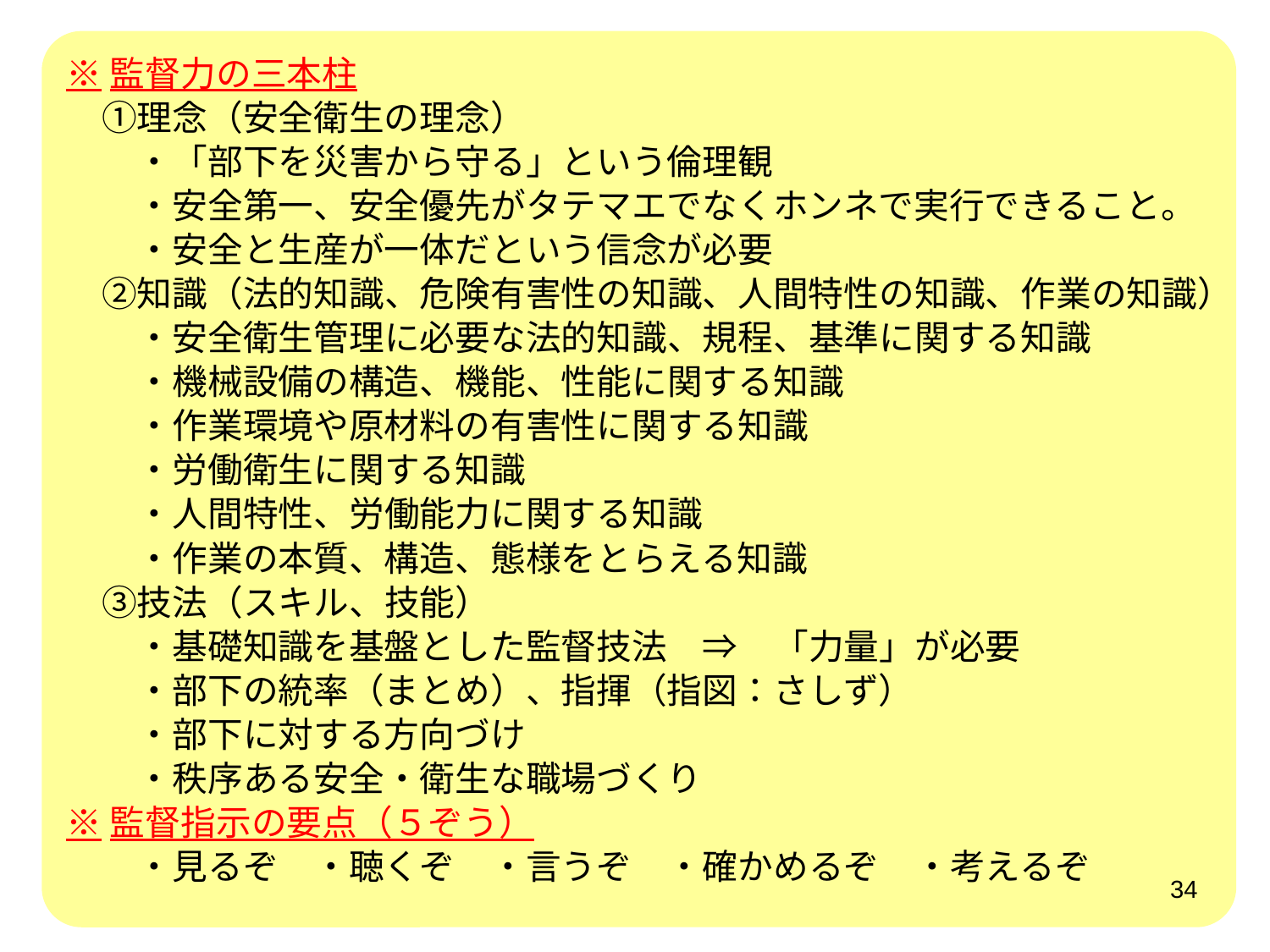

※監督力の三本柱
　①理念（安全衛生の理念）
　　・「部下を災害から守る」という倫理観
　　・安全第一、安全優先がタテマエでなくホンネで実行できること。
　　・安全と生産が一体だという信念が必要
　②知識（法的知識、危険有害性の知識、人間特性の知識、作業の知識）
　　・安全衛生管理に必要な法的知識、規程、基準に関する知識
　　・機械設備の構造、機能、性能に関する知識
　　・作業環境や原材料の有害性に関する知識
　　・労働衛生に関する知識
　　・人間特性、労働能力に関する知識
　　・作業の本質、構造、態様をとらえる知識
　③技法（スキル、技能）
　　・基礎知識を基盤とした監督技法　⇒　「力量」が必要
　　・部下の統率（まとめ）、指揮（指図：さしず）
　　・部下に対する方向づけ
　　・秩序ある安全・衛生な職場づくり
※監督指示の要点（５ぞう）
　　・見るぞ　・聴くぞ　・言うぞ　・確かめるぞ　・考えるぞ
34